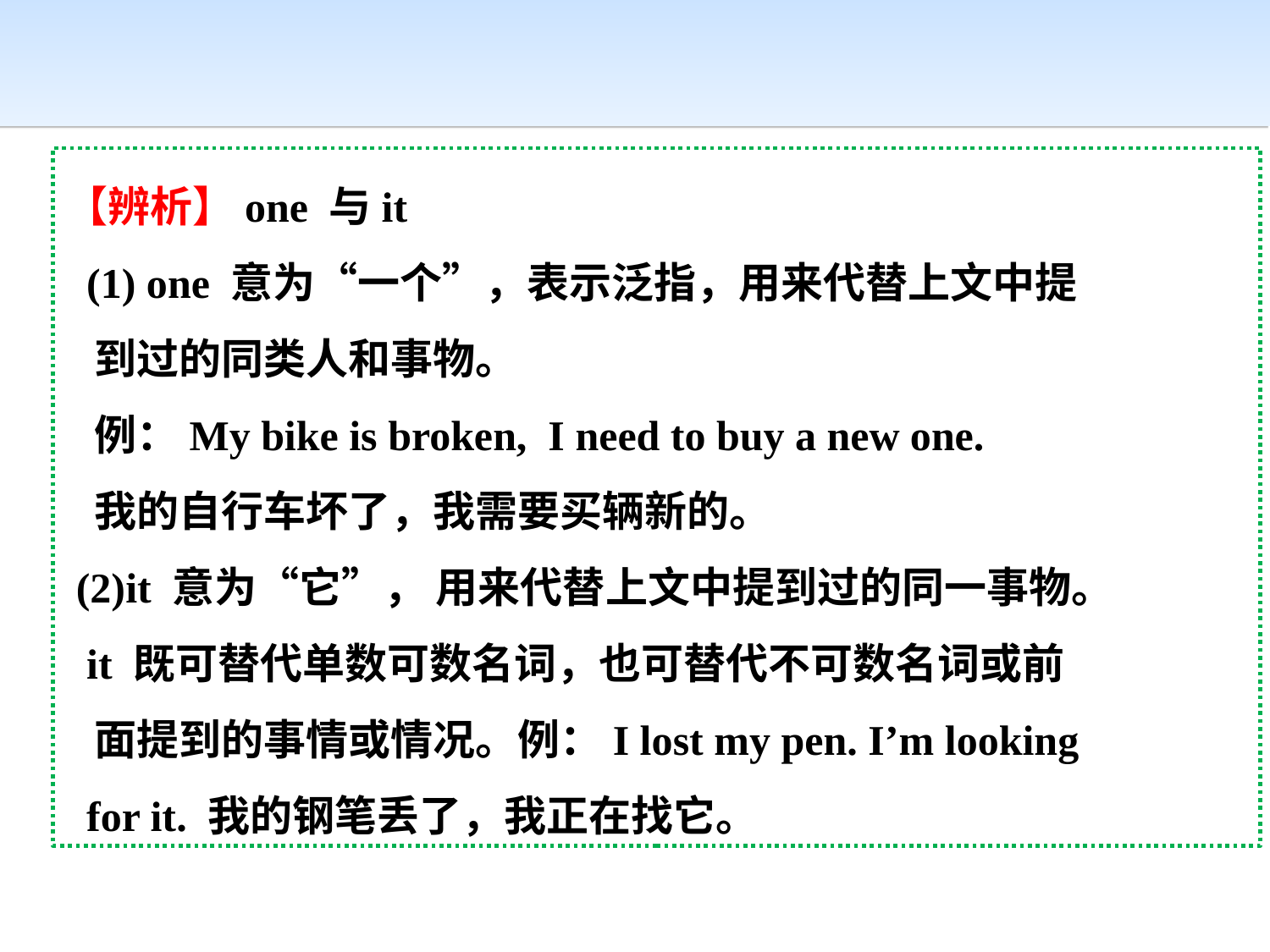

【辨析】one 与it
  (1) one 意为“一个”，表示泛指，用来代替上文中提
  到过的同类人和事物。
  例：My bike is broken,  I need to buy a new one.
  我的自行车坏了，我需要买辆新的。
 (2)it 意为“它”， 用来代替上文中提到过的同一事物。
  it 既可替代单数可数名词，也可替代不可数名词或前
  面提到的事情或情况。例：I lost my pen. I’m looking
  for it. 我的钢笔丢了，我正在找它。